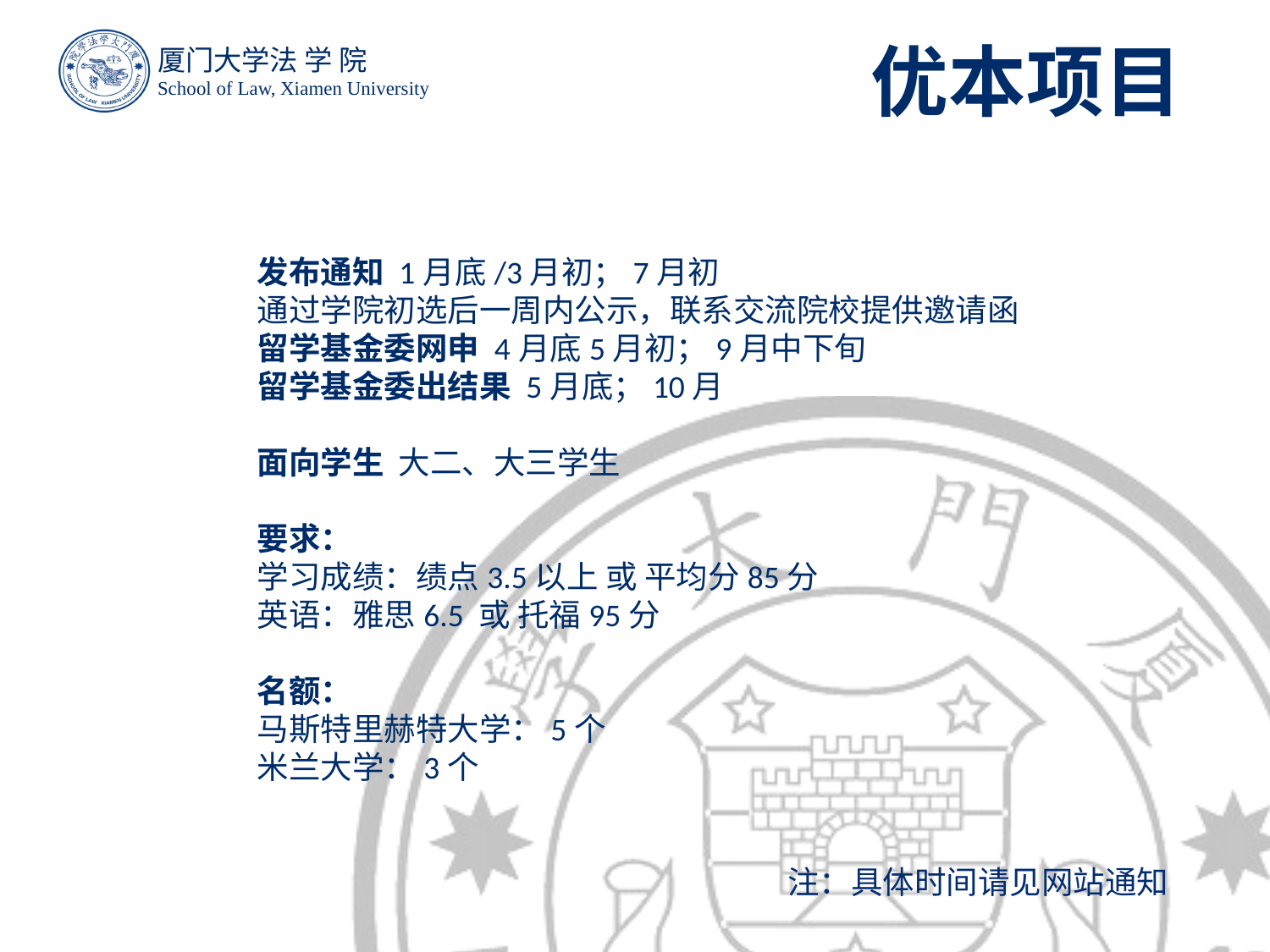

# 优本项目
发布通知 1月底/3月初；7月初
通过学院初选后一周内公示，联系交流院校提供邀请函
留学基金委网申 4月底5月初；9月中下旬
留学基金委出结果 5月底；10月

面向学生  大二、大三学生

要求：
学习成绩：绩点3.5以上 或 平均分85分
英语：雅思6.5 或 托福95分

名额：
马斯特里赫特大学：5个
米兰大学：3个
注：具体时间请见网站通知